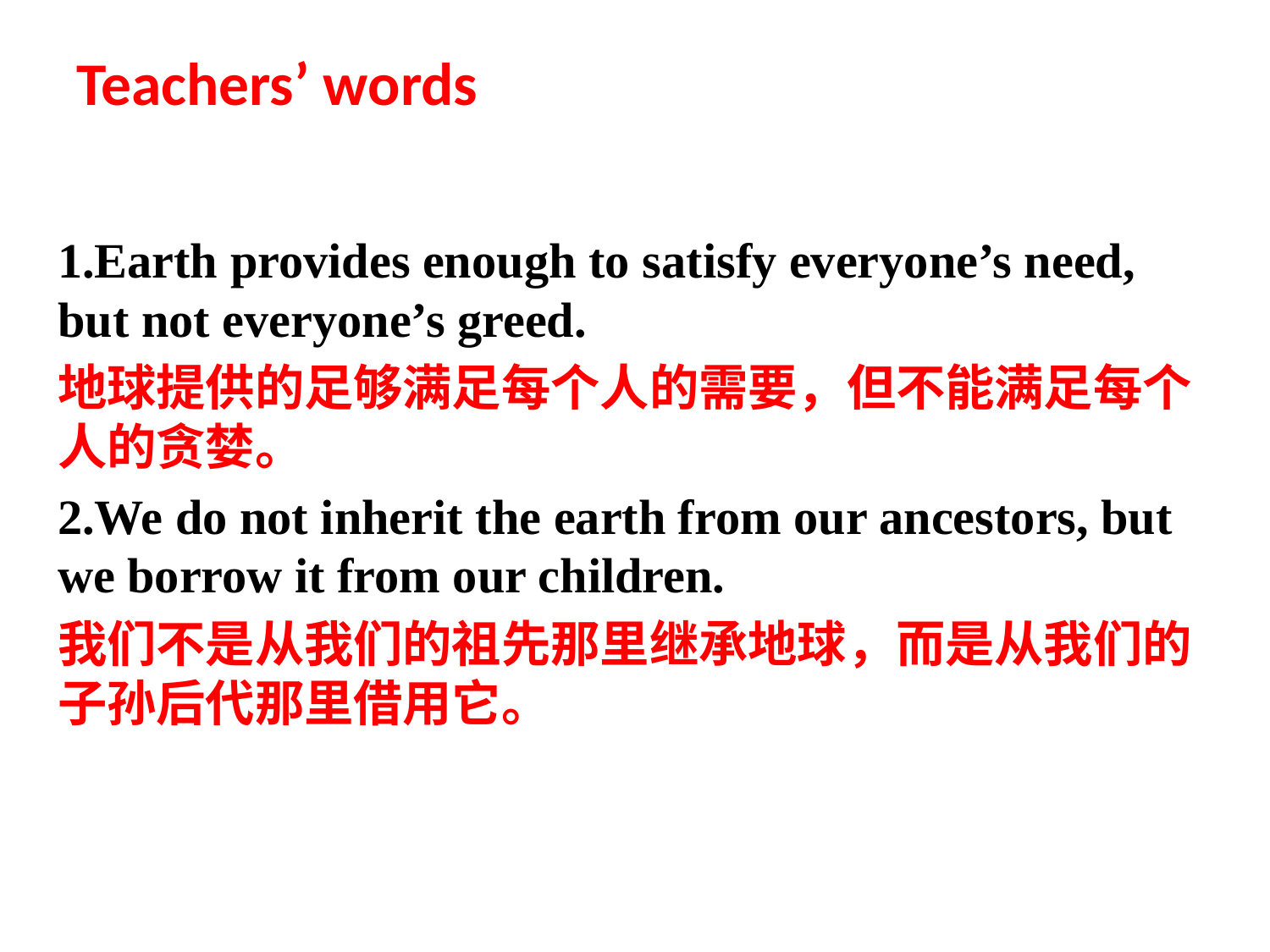

# Teachers’ words
1.Earth provides enough to satisfy everyone’s need, but not everyone’s greed.
地球提供的足够满足每个人的需要，但不能满足每个人的贪婪。
2.We do not inherit the earth from our ancestors, but we borrow it from our children.
我们不是从我们的祖先那里继承地球，而是从我们的子孙后代那里借用它。